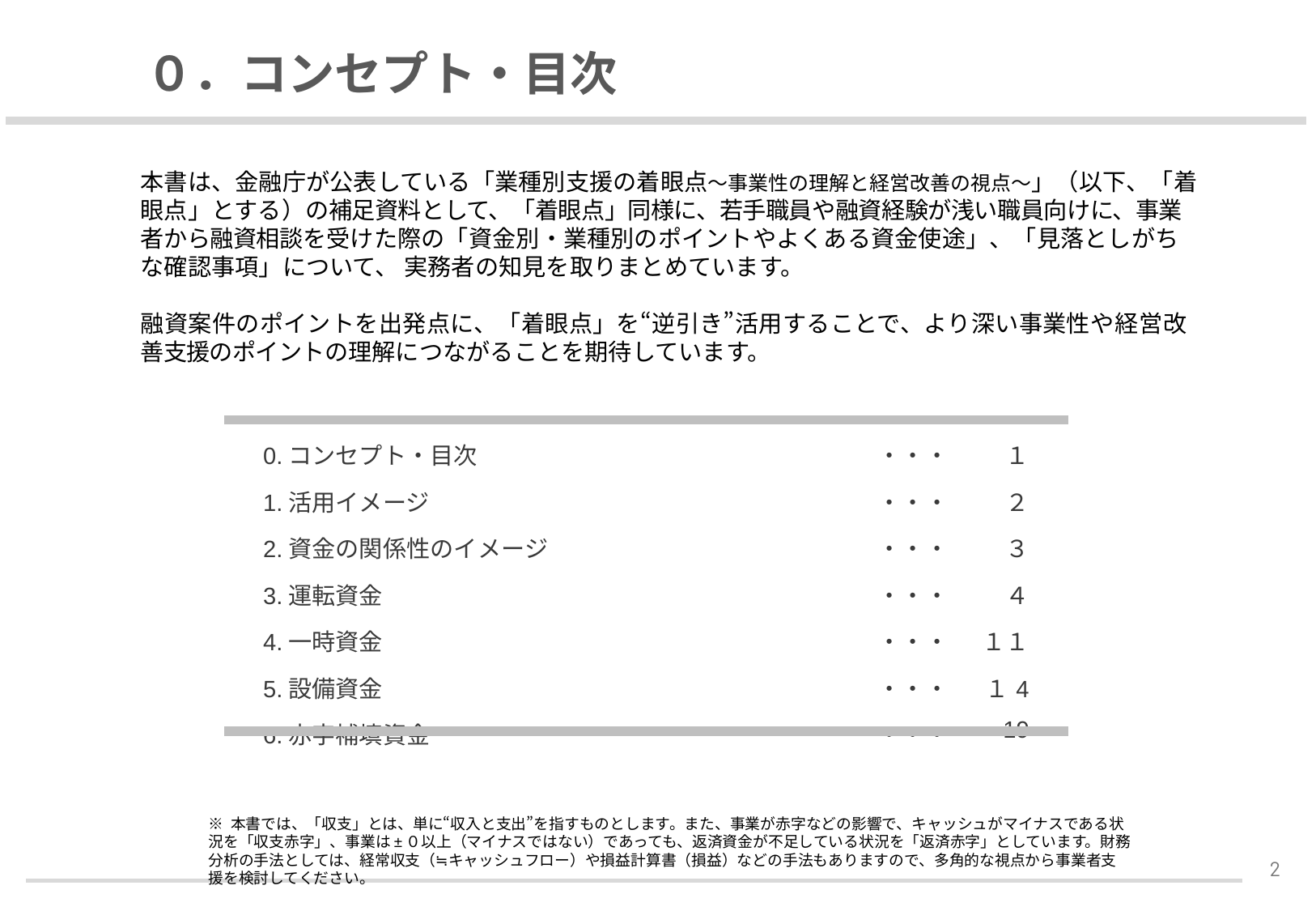

# ０．コンセプト・目次
本書は、金融庁が公表している「業種別支援の着眼点～事業性の理解と経営改善の視点～」（以下、「着眼点」とする）の補足資料として、「着眼点」同様に、若手職員や融資経験が浅い職員向けに、事業者から融資相談を受けた際の「資金別・業種別のポイントやよくある資金使途」、「見落としがちな確認事項」について、 実務者の知見を取りまとめています。

融資案件のポイントを出発点に、「着眼点」を“逆引き”活用することで、より深い事業性や経営改善支援のポイントの理解につながることを期待しています。
| 0.コンセプト・目次 | ・・・ | １ |
| --- | --- | --- |
| 1.活用イメージ | ・・・ | ２ |
| 2.資金の関係性のイメージ | ・・・ | ３ |
| 3.運転資金 | ・・・ | ４ |
| 4.一時資金 | ・・・ | １１ |
| 5.設備資金 | ・・・ | １4 |
| 6.赤字補填資金 | ・・・ | 19 |
※ 本書では、「収支」とは、単に“収入と支出”を指すものとします。また、事業が赤字などの影響で、キャッシュがマイナスである状況を「収支赤字」、事業は±０以上（マイナスではない）であっても、返済資金が不足している状況を「返済赤字」としています。財務分析の手法としては、経常収支（≒キャッシュフロー）や損益計算書（損益）などの手法もありますので、多角的な視点から事業者支援を検討してください。
2